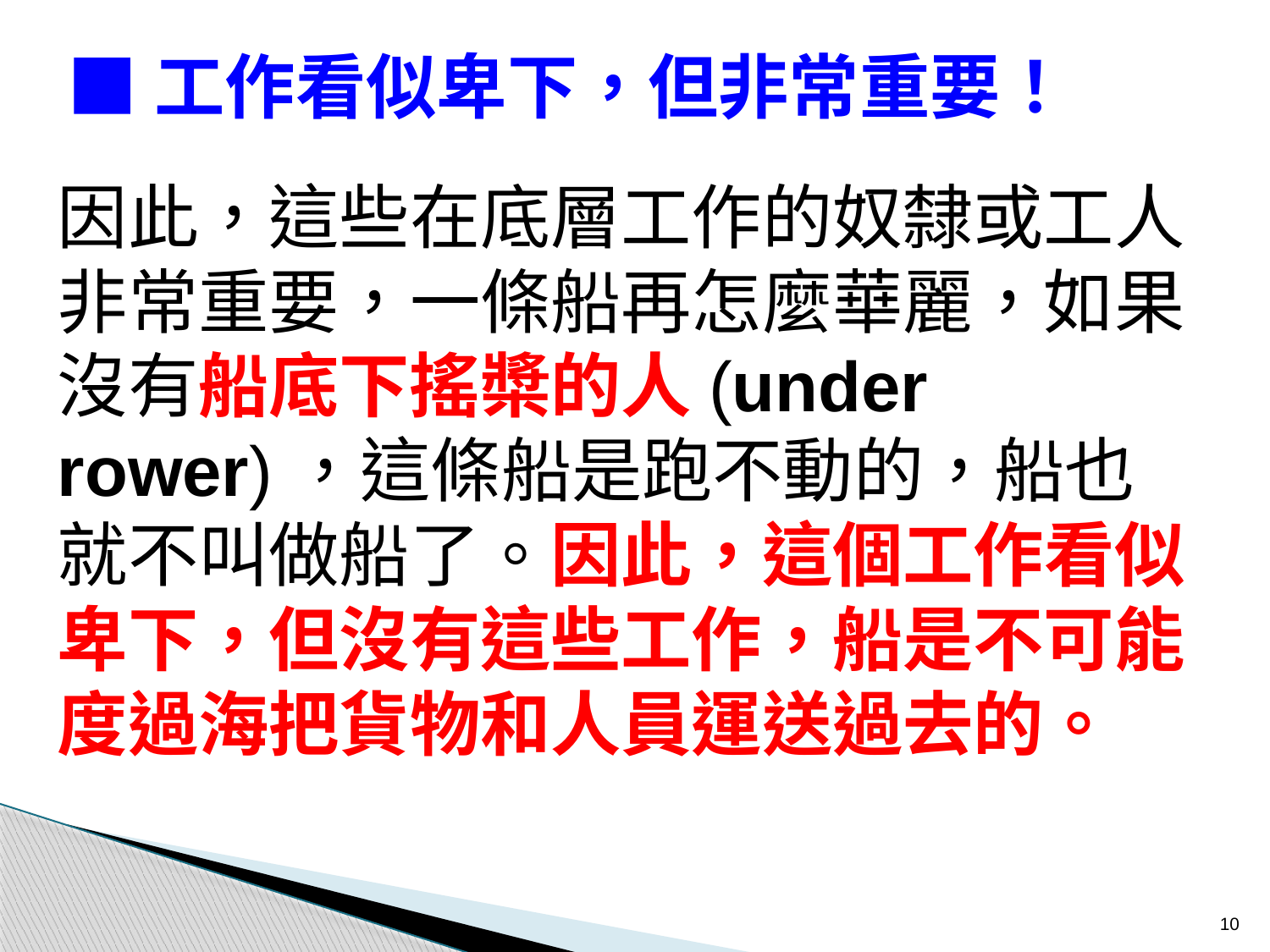

■工作看似卑下，但非常重要！
因此，這些在底層工作的奴隸或工人非常重要，一條船再怎麼華麗，如果沒有船底下搖槳的人(under rower)，這條船是跑不動的，船也就不叫做船了。因此，這個工作看似卑下，但沒有這些工作，船是不可能度過海把貨物和人員運送過去的。
10